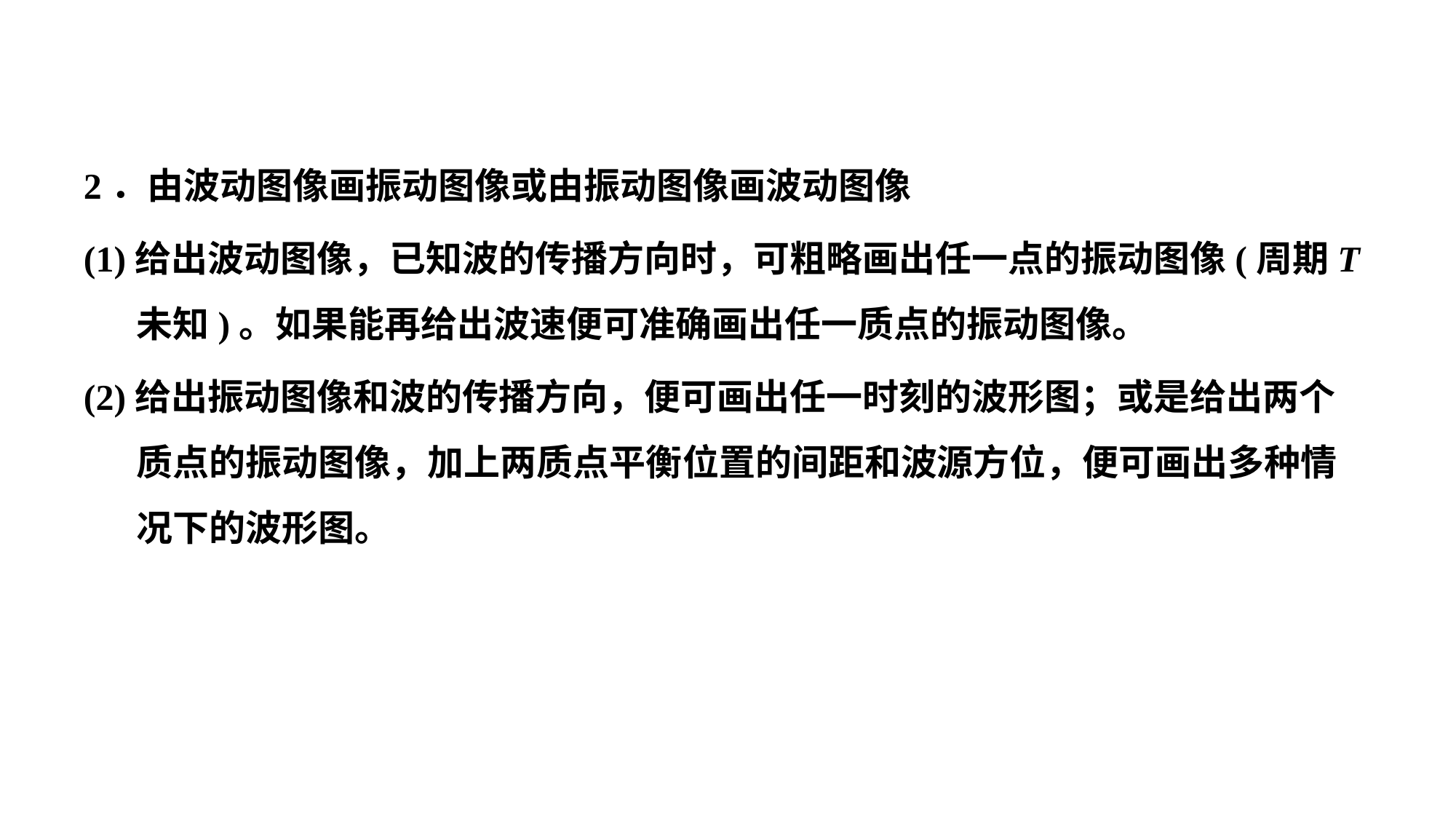

2．由波动图像画振动图像或由振动图像画波动图像
(1)给出波动图像，已知波的传播方向时，可粗略画出任一点的振动图像(周期T未知)。如果能再给出波速便可准确画出任一质点的振动图像。
(2)给出振动图像和波的传播方向，便可画出任一时刻的波形图；或是给出两个质点的振动图像，加上两质点平衡位置的间距和波源方位，便可画出多种情况下的波形图。